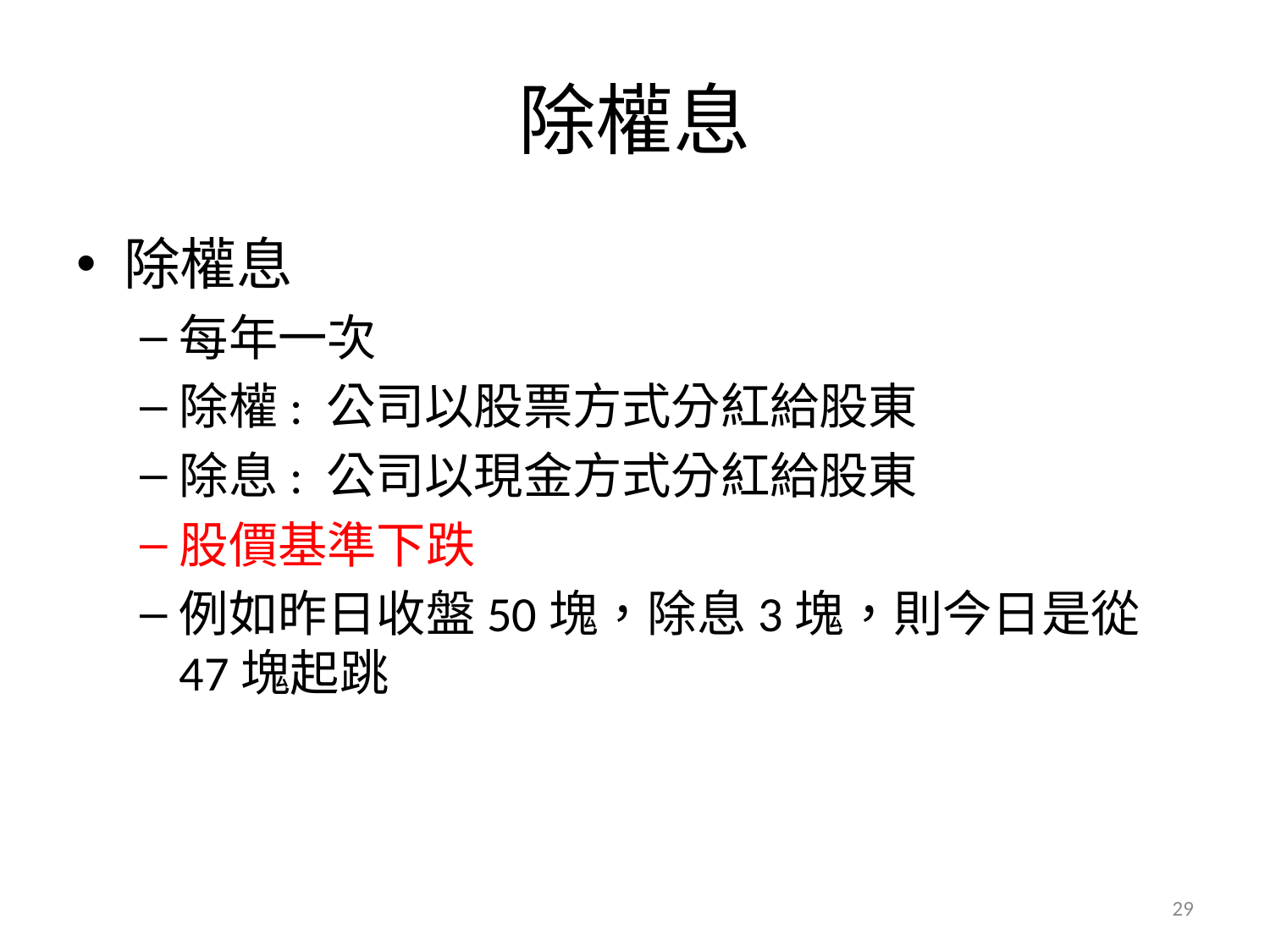

# 除權息
除權息
每年一次
除權: 公司以股票方式分紅給股東
除息: 公司以現金方式分紅給股東
股價基準下跌
例如昨日收盤50塊，除息3塊，則今日是從47塊起跳

29